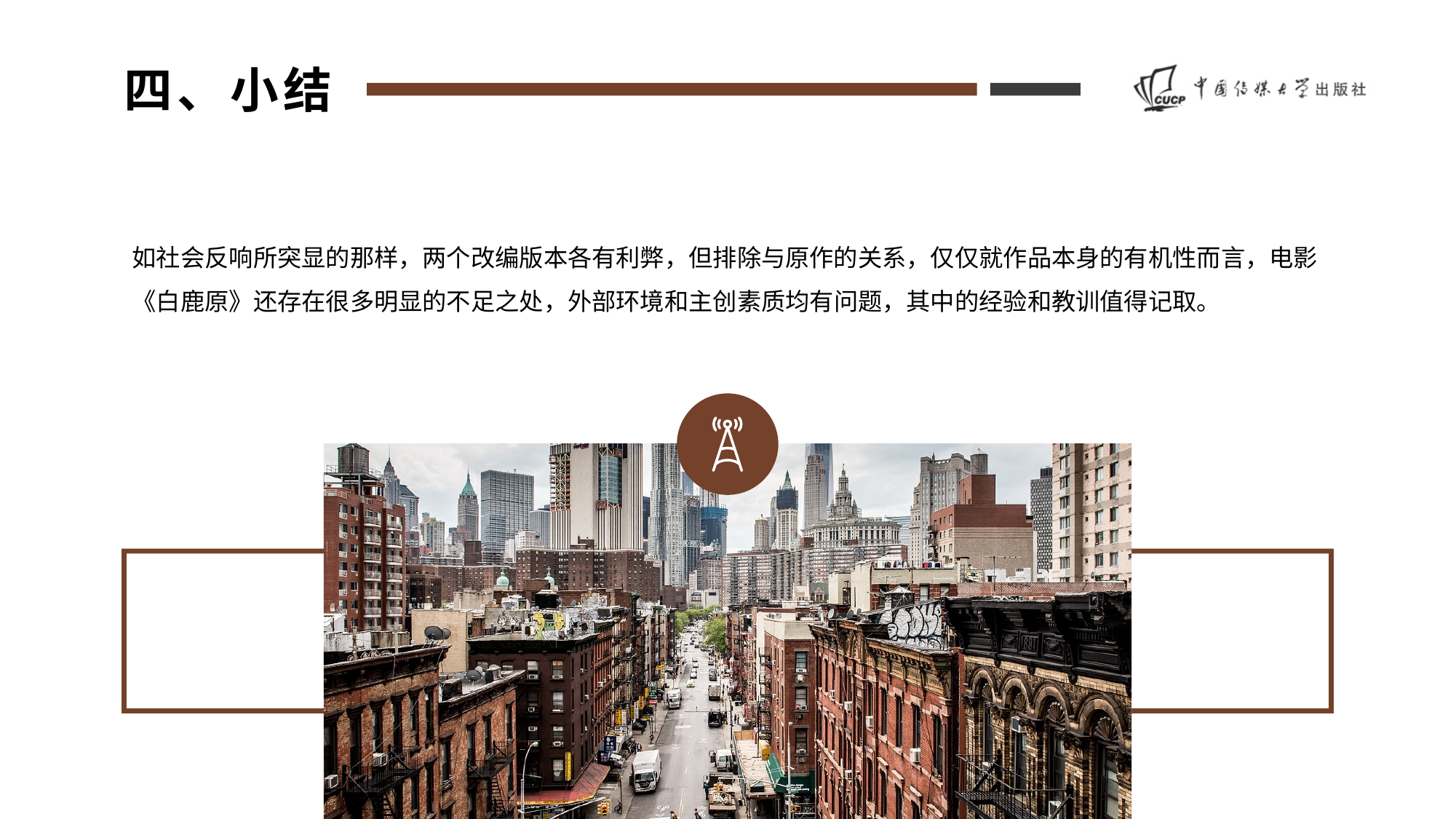

四、小结

如社会反响所突显的那样，两个改编版本各有利弊，但排除与原作的关系，仅仅就作品本身的有机性而言，电影《白鹿原》还存在很多明显的不足之处，外部环境和主创素质均有问题，其中的经验和教训值得记取。